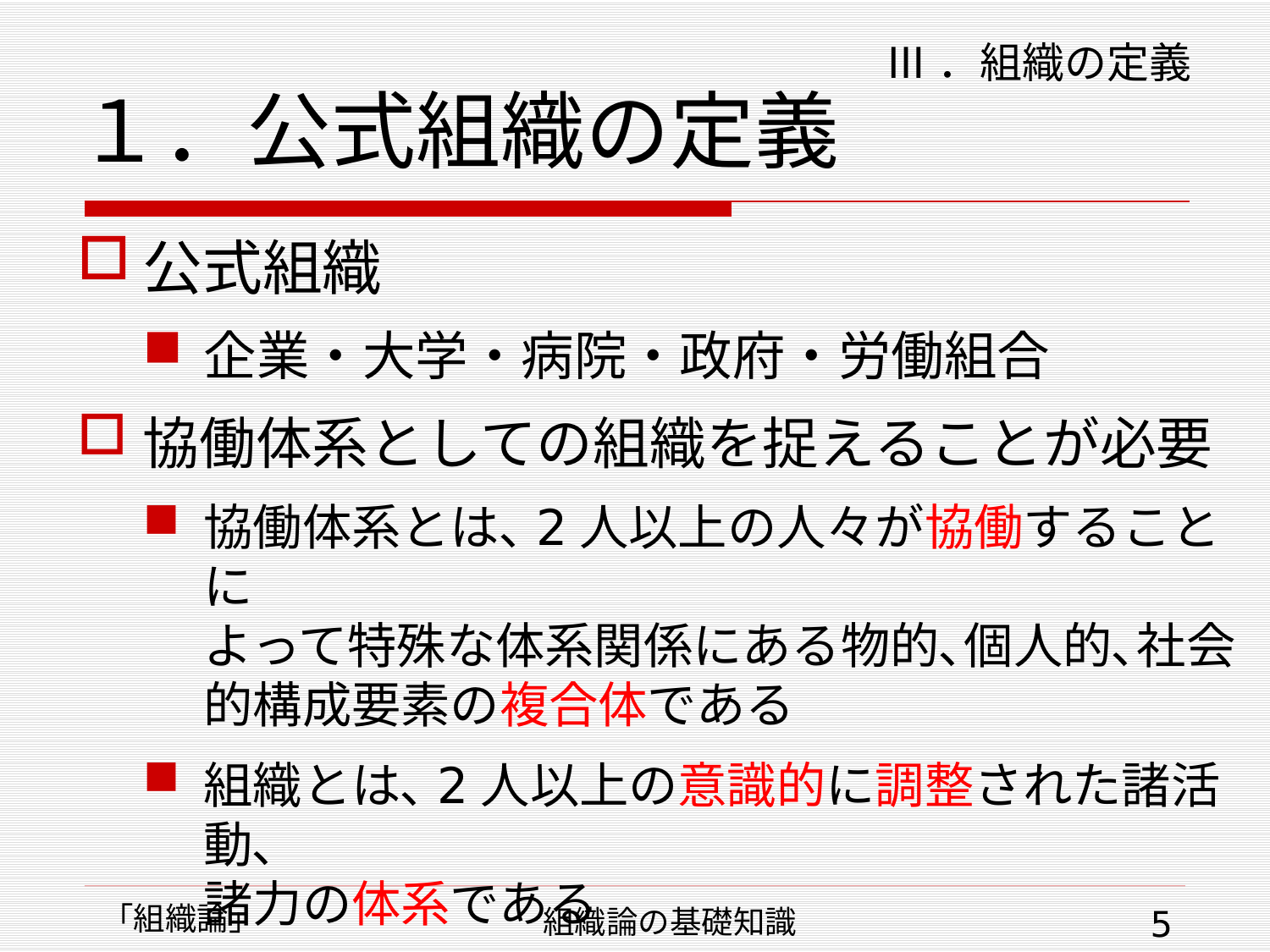

# １．公式組織の定義
Ⅲ．組織の定義
公式組織
企業・大学・病院・政府・労働組合
協働体系としての組織を捉えることが必要
協働体系とは､2人以上の人々が協働することに
よって特殊な体系関係にある物的､個人的､社会
的構成要素の複合体である
組織とは､2人以上の意識的に調整された諸活動､
諸力の体系である
「組織論」
組織論の基礎知識
5